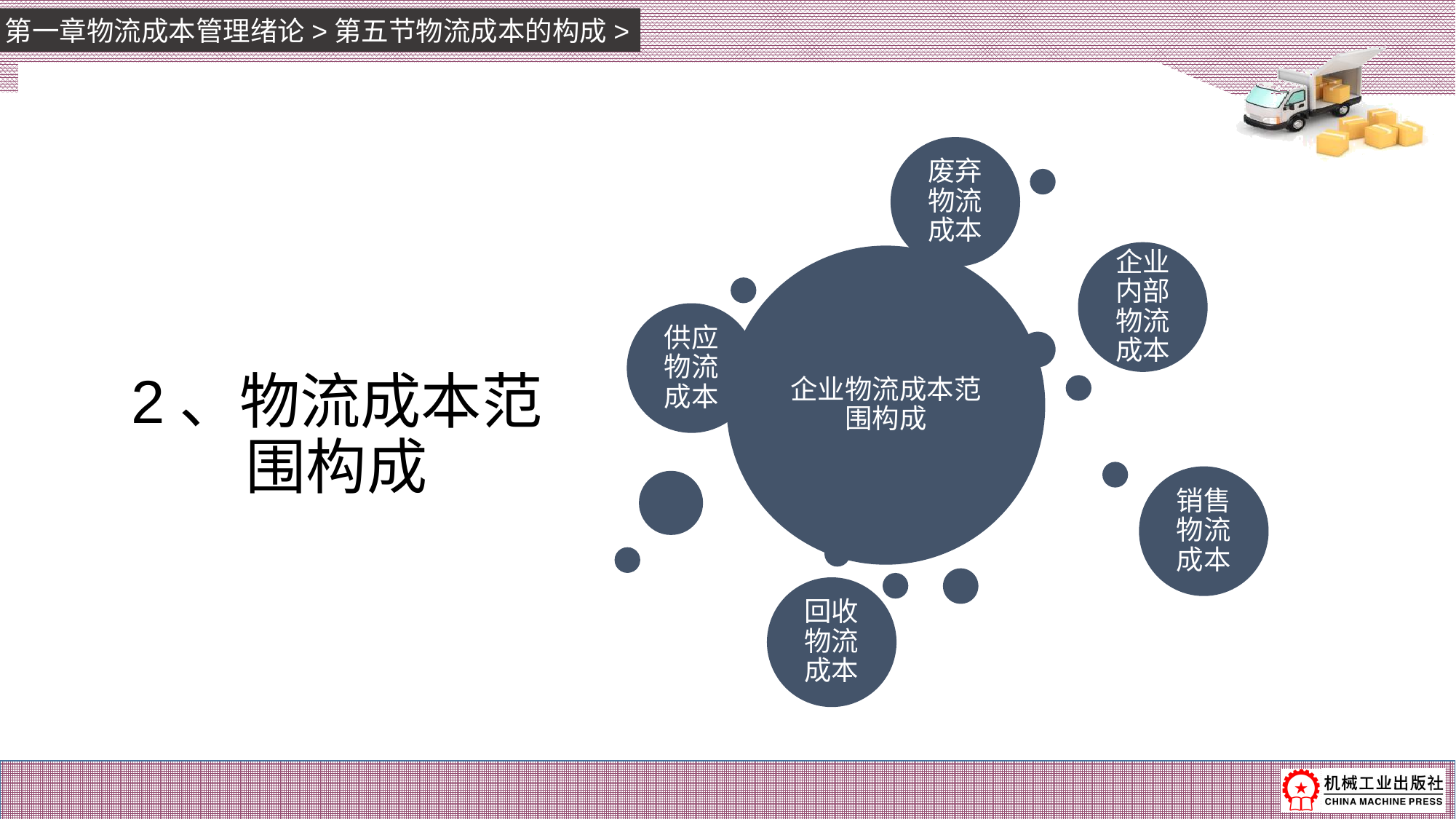

第一章物流成本管理绪论>第五节物流成本的构成>
企业物流成本范围构成
供应物流成本
企业内部物流成本
销售物流成本
回收物流成本
废弃物流成本
2、物流成本范围构成